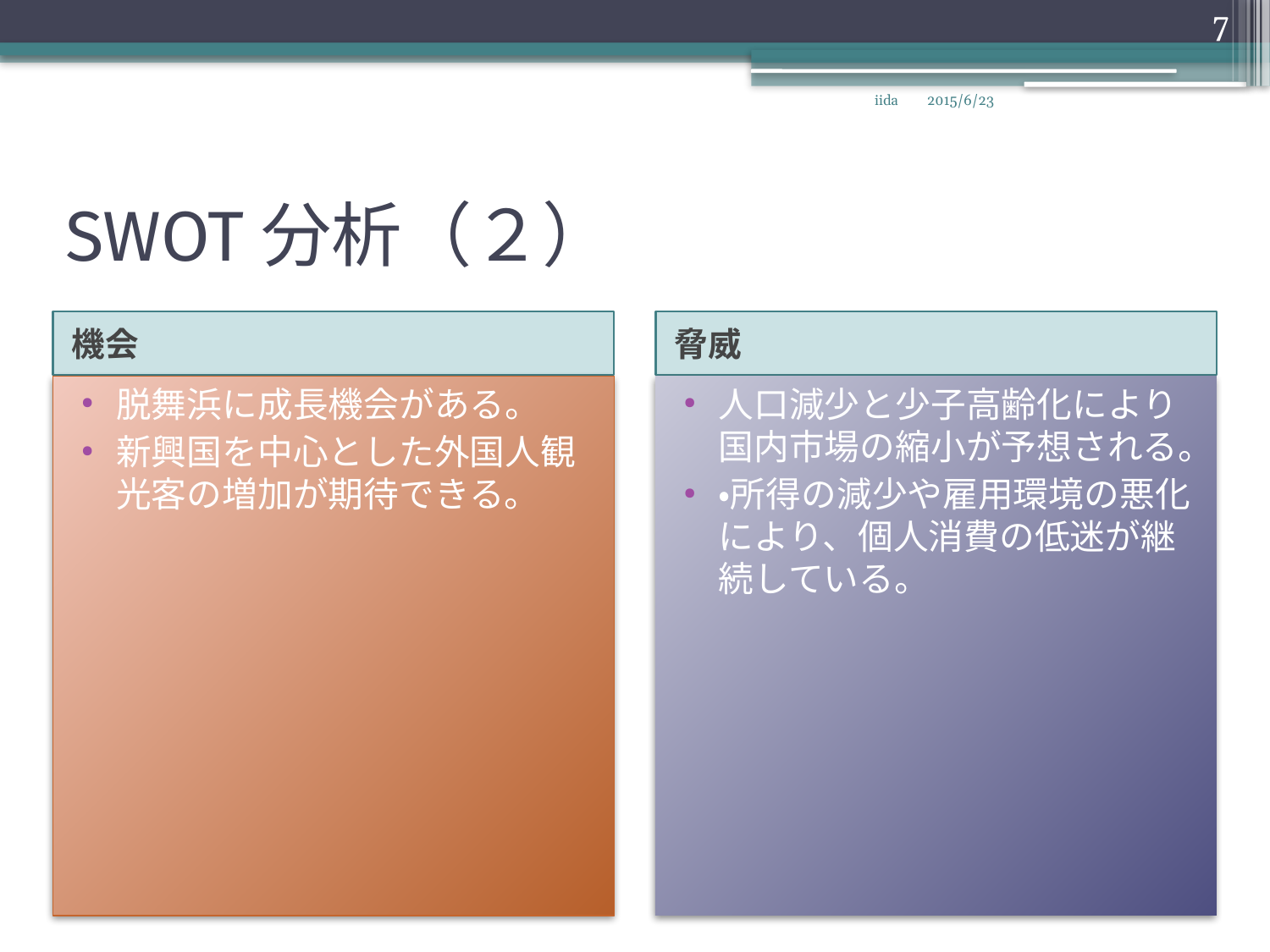

7
iida
2015/6/23
# SWOT分析（２）
機会
脅威
脱舞浜に成長機会がある。
新興国を中心とした外国人観光客の増加が期待できる。

人口減少と少子高齢化により国内市場の縮小が予想される。
・所得の減少や雇用環境の悪化により、個人消費の低迷が継続している。